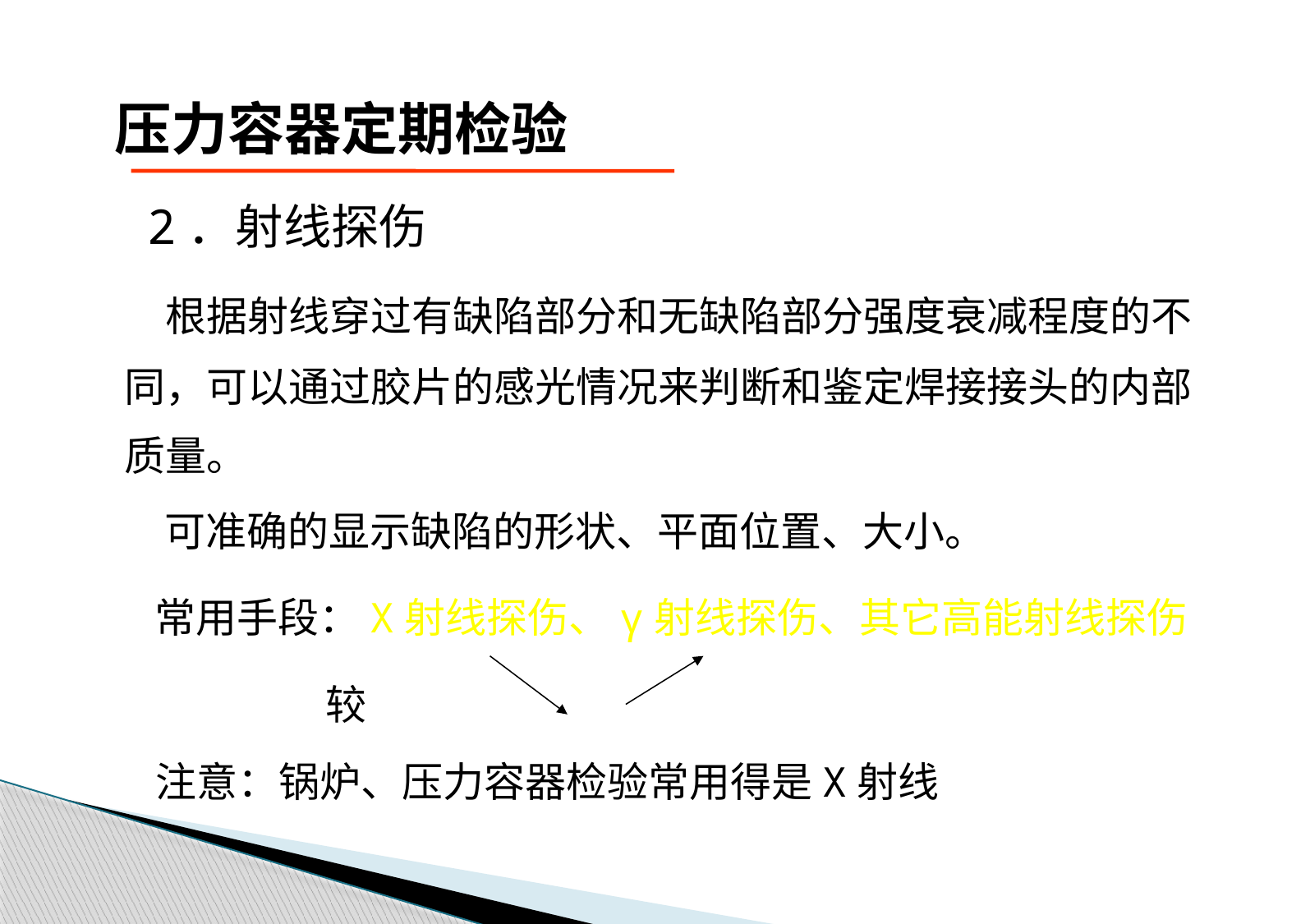

# 压力容器定期检验

  2．射线探伤
      根据射线穿过有缺陷部分和无缺陷部分强度衰减程度的不同，可以通过胶片的感光情况来判断和鉴定焊接接头的内部质量。
       可准确的显示缺陷的形状、平面位置、大小。
     常用手段：X射线探伤、γ射线探伤、其它高能射线探伤
                     较
      注意：锅炉、压力容器检验常用得是X射线